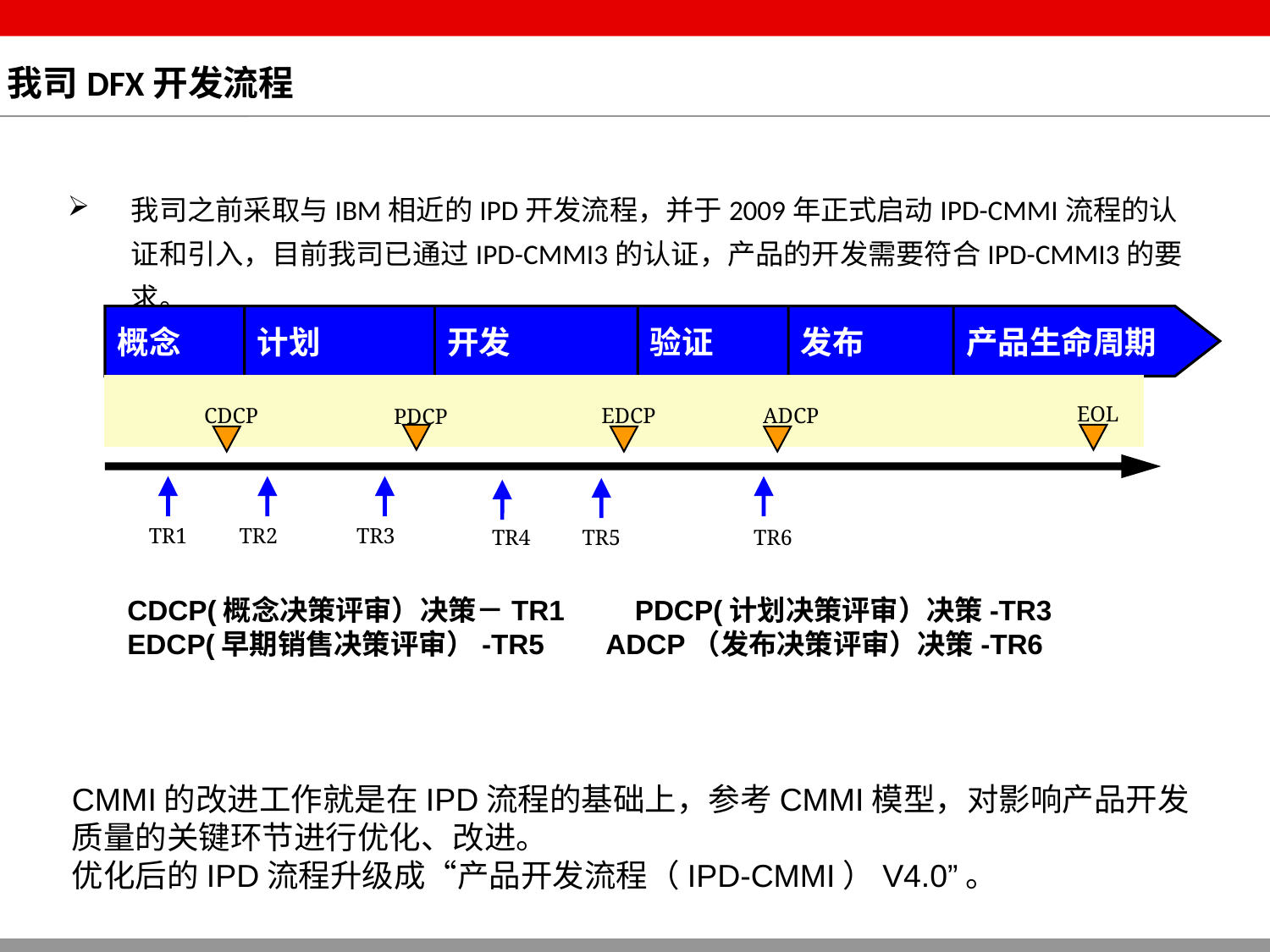

# 我司DFX开发流程
我司之前采取与IBM相近的IPD开发流程，并于2009年正式启动IPD-CMMI流程的认证和引入，目前我司已通过IPD-CMMI3的认证，产品的开发需要符合IPD-CMMI3的要求。
概念
计划
开发
验证
发布
产品生命周期

EOL
CDCP
EDCP
ADCP
PDCP

TR1
TR2
TR3
TR4
TR5
TR6
CDCP(概念决策评审）决策－TR1         PDCP(计划决策评审）决策-TR3
EDCP(早期销售决策评审）-TR5        ADCP（发布决策评审）决策-TR6
CMMI的改进工作就是在IPD流程的基础上，参考CMMI模型，对影响产品开发质量的关键环节进行优化、改进。
优化后的IPD流程升级成“产品开发流程（IPD-CMMI）V4.0”。